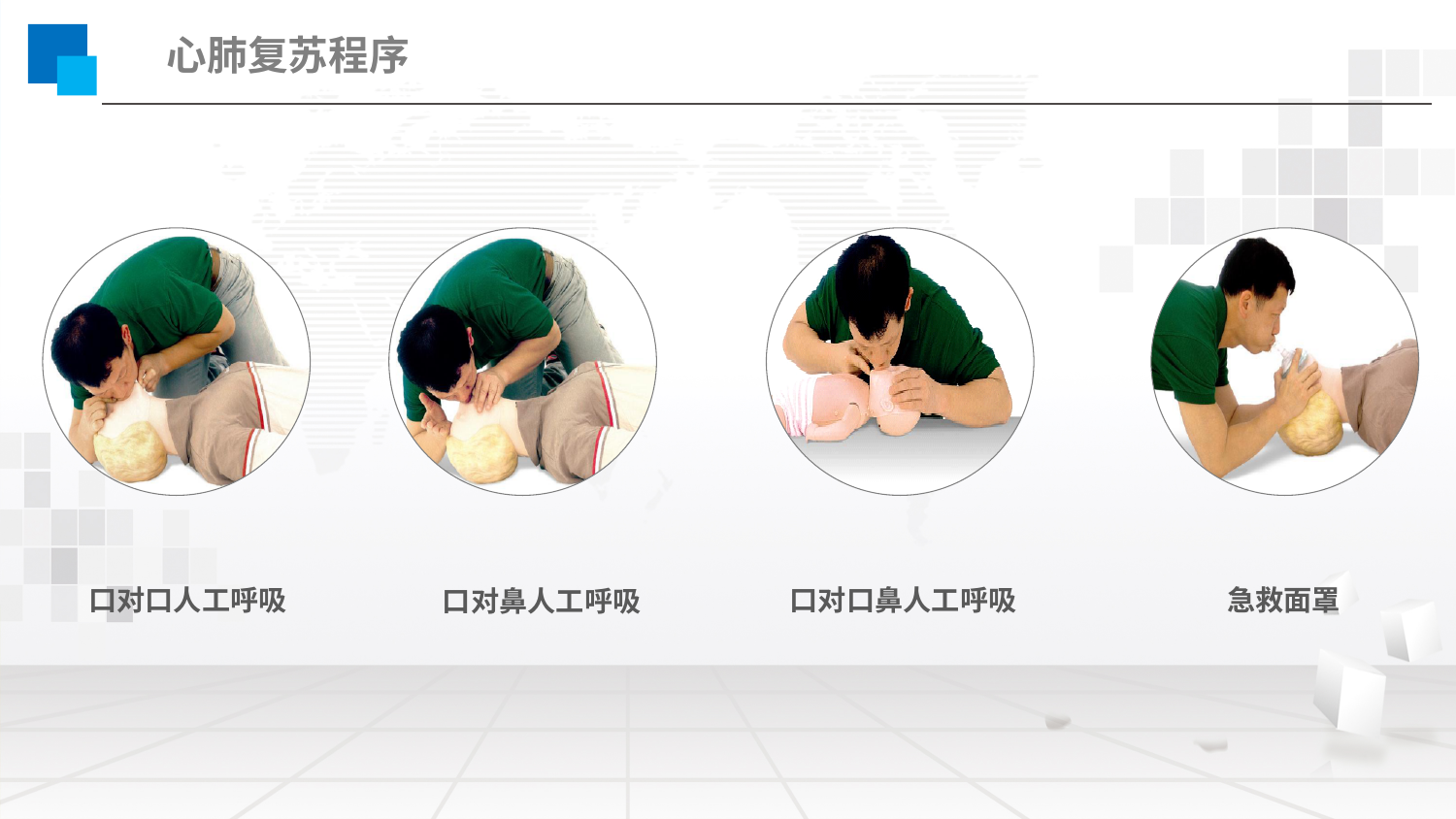

心肺复苏程序

口对口人工呼吸
口对口鼻人工呼吸
急救面罩
口对鼻人工呼吸